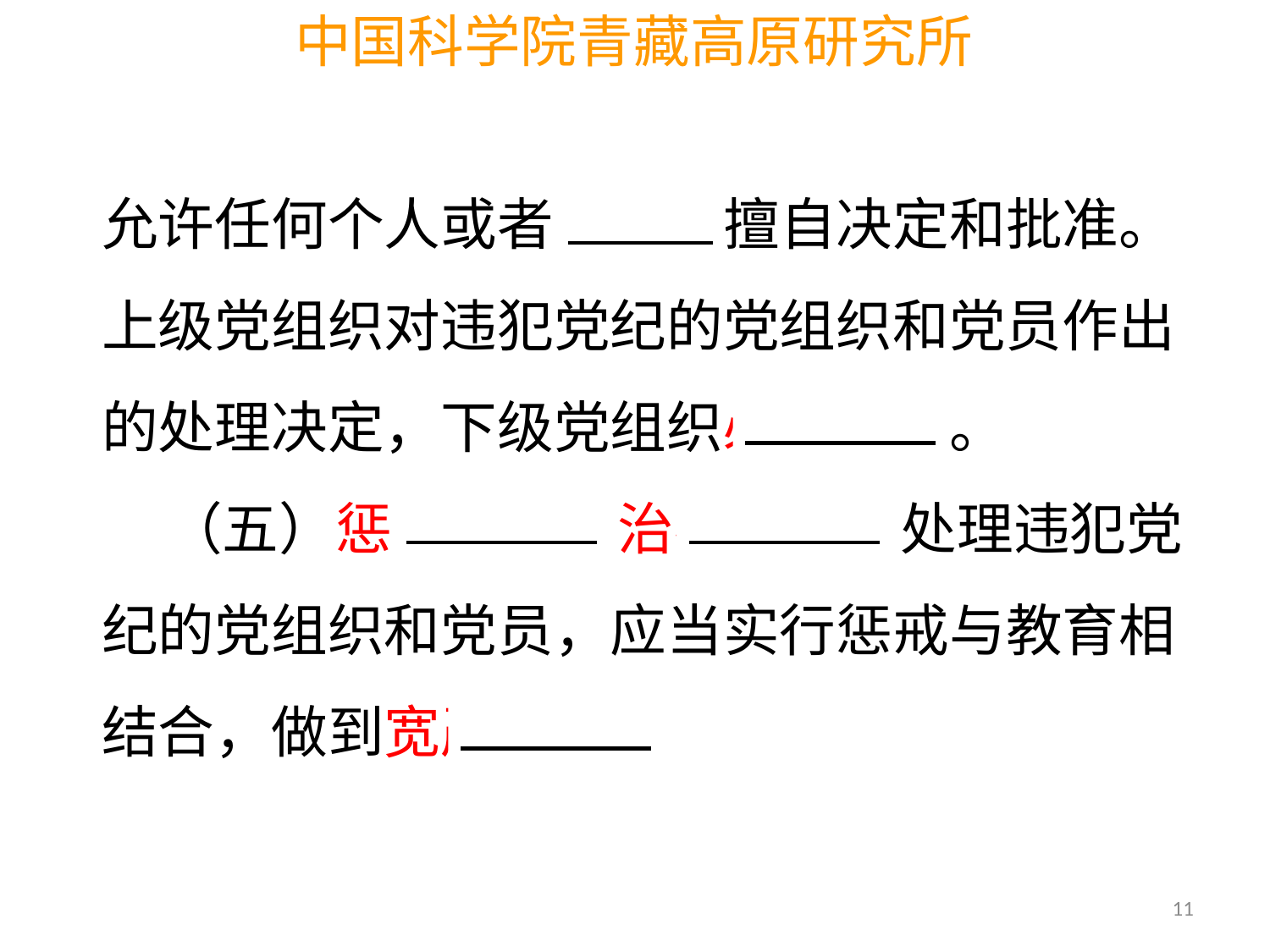

允许任何个人或者少数人擅自决定和批准。上级党组织对违犯党纪的党组织和党员作出的处理决定，下级党组织必须执行。
    （五）惩前毖后、治病救人。处理违犯党纪的党组织和党员，应当实行惩戒与教育相结合，做到宽严相济。

11